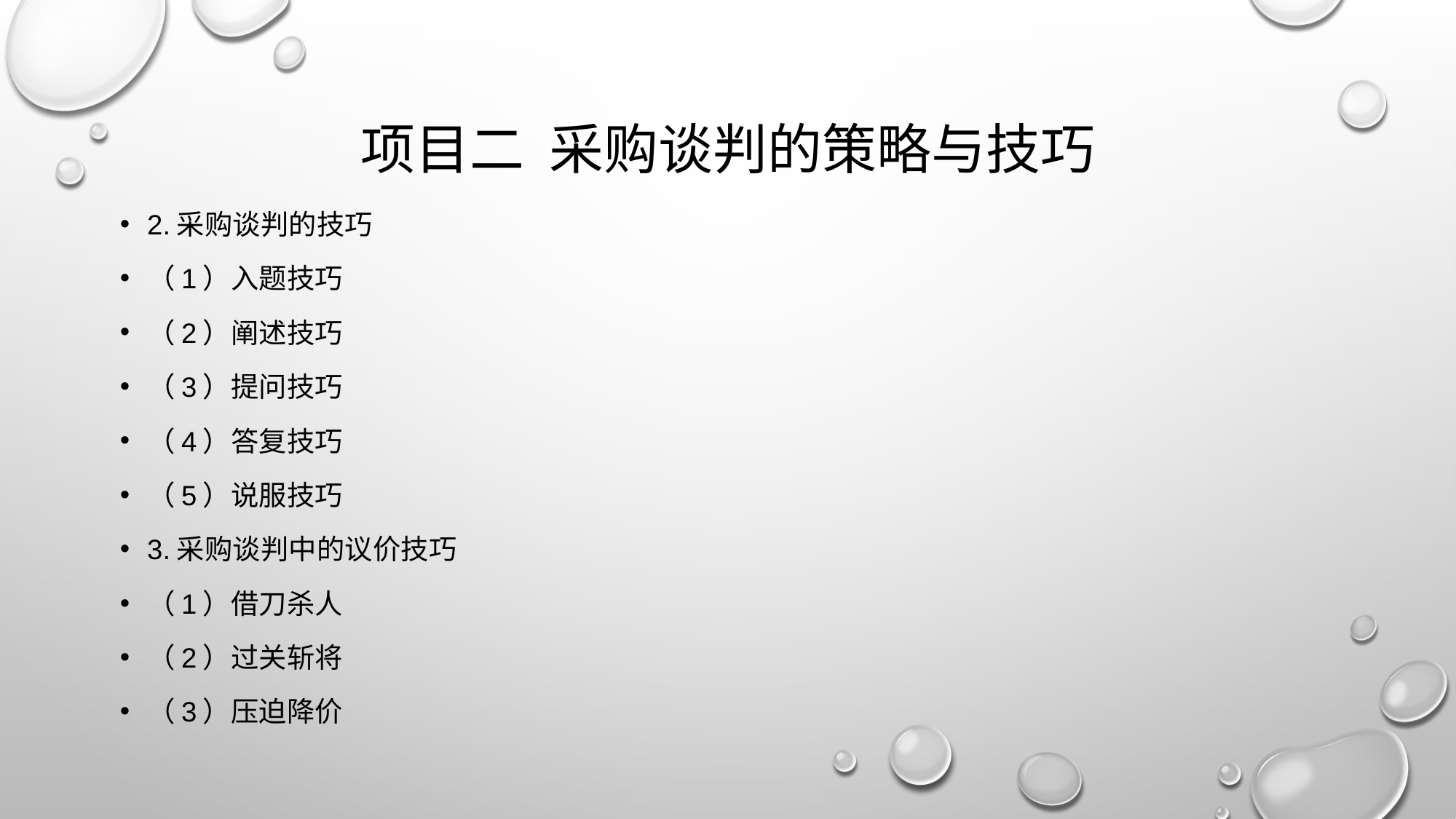

# 项目二  采购谈判的策略与技巧
2.采购谈判的技巧
（1）入题技巧
（2）阐述技巧
（3）提问技巧
（4）答复技巧
（5）说服技巧
3.采购谈判中的议价技巧
（1）借刀杀人
（2）过关斩将
（3）压迫降价